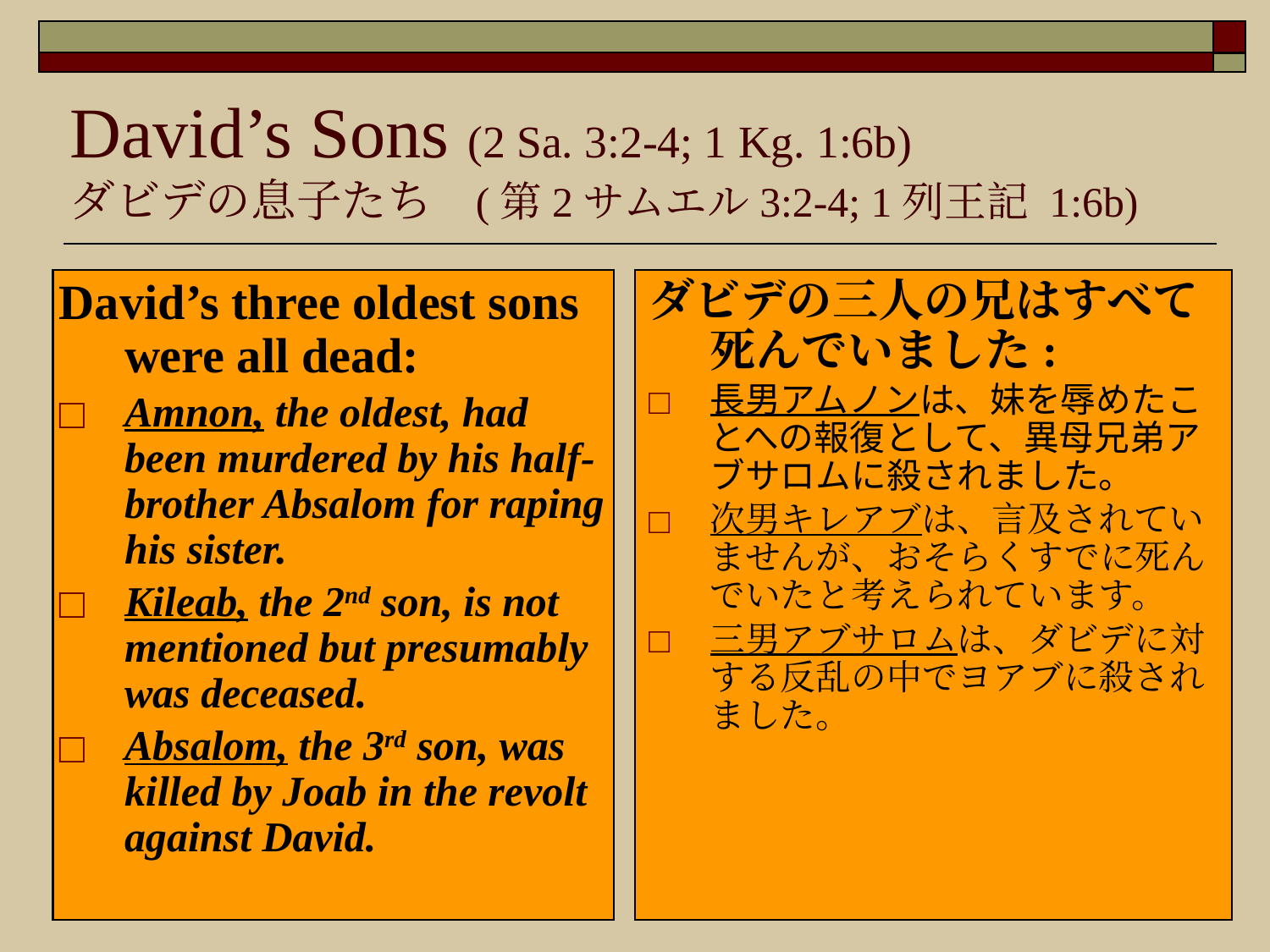

# David’s Sons (2 Sa. 3:2-4; 1 Kg. 1:6b) ダビデの息子たち   (第2サムエル3:2-4; 1列王記 1:6b)

ダビデの三人の兄はすべて死んでいました:
長男アムノンは、妹を辱めたことへの報復として、異母兄弟アブサロムに殺されました。
次男キレアブは、言及されていませんが、おそらくすでに死んでいたと考えられています。
三男アブサロムは、ダビデに対する反乱の中でヨアブに殺されました。
David’s three oldest sons were all dead:
Amnon, the oldest, had been murdered by his half-brother Absalom for raping his sister.
Kileab, the 2nd son, is not mentioned but presumably was deceased.
Absalom, the 3rd son, was killed by Joab in the revolt against David.
22